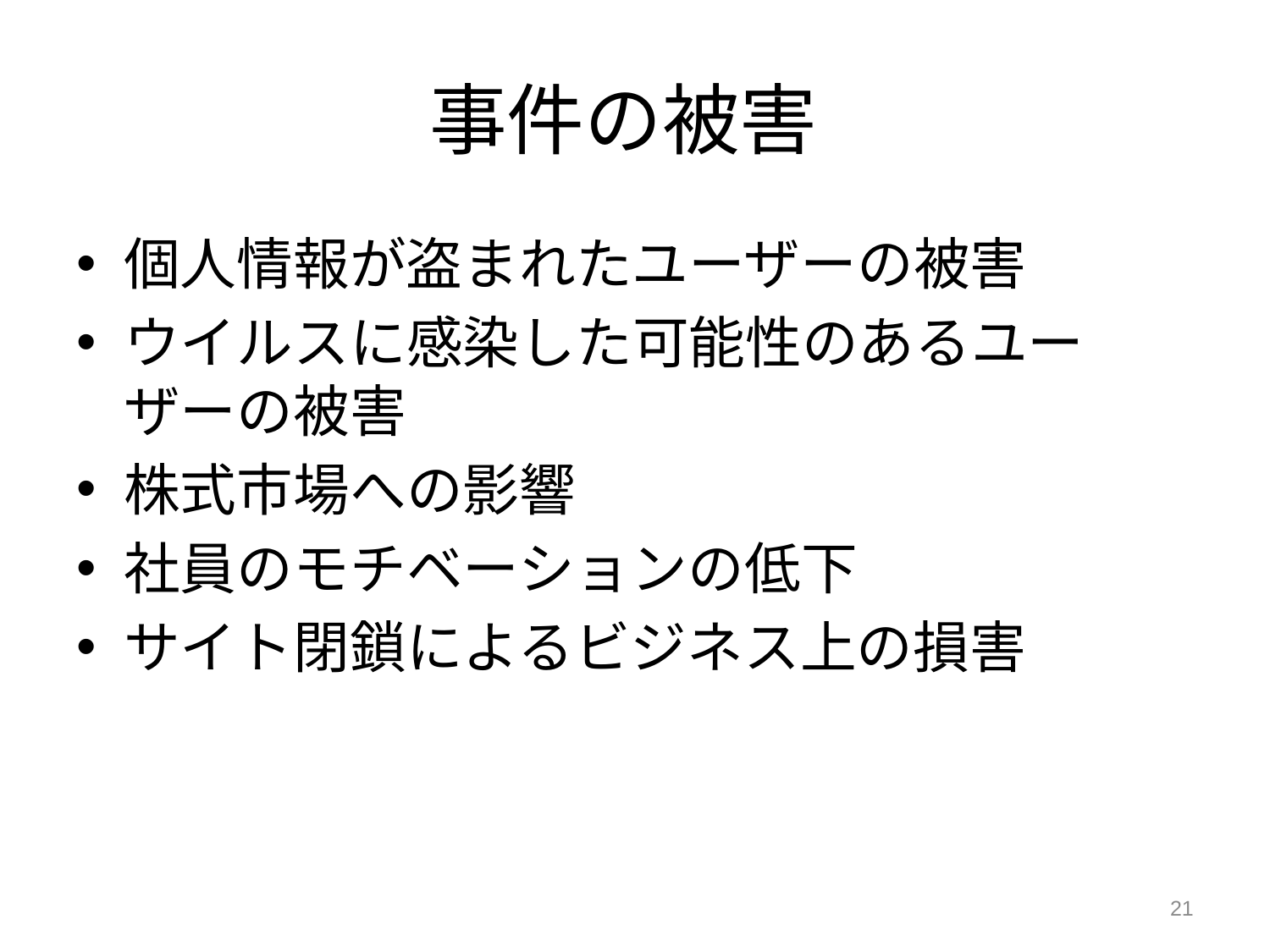

# 事件の被害
個人情報が盗まれたユーザーの被害
ウイルスに感染した可能性のあるユーザーの被害
株式市場への影響
社員のモチベーションの低下
サイト閉鎖によるビジネス上の損害
21